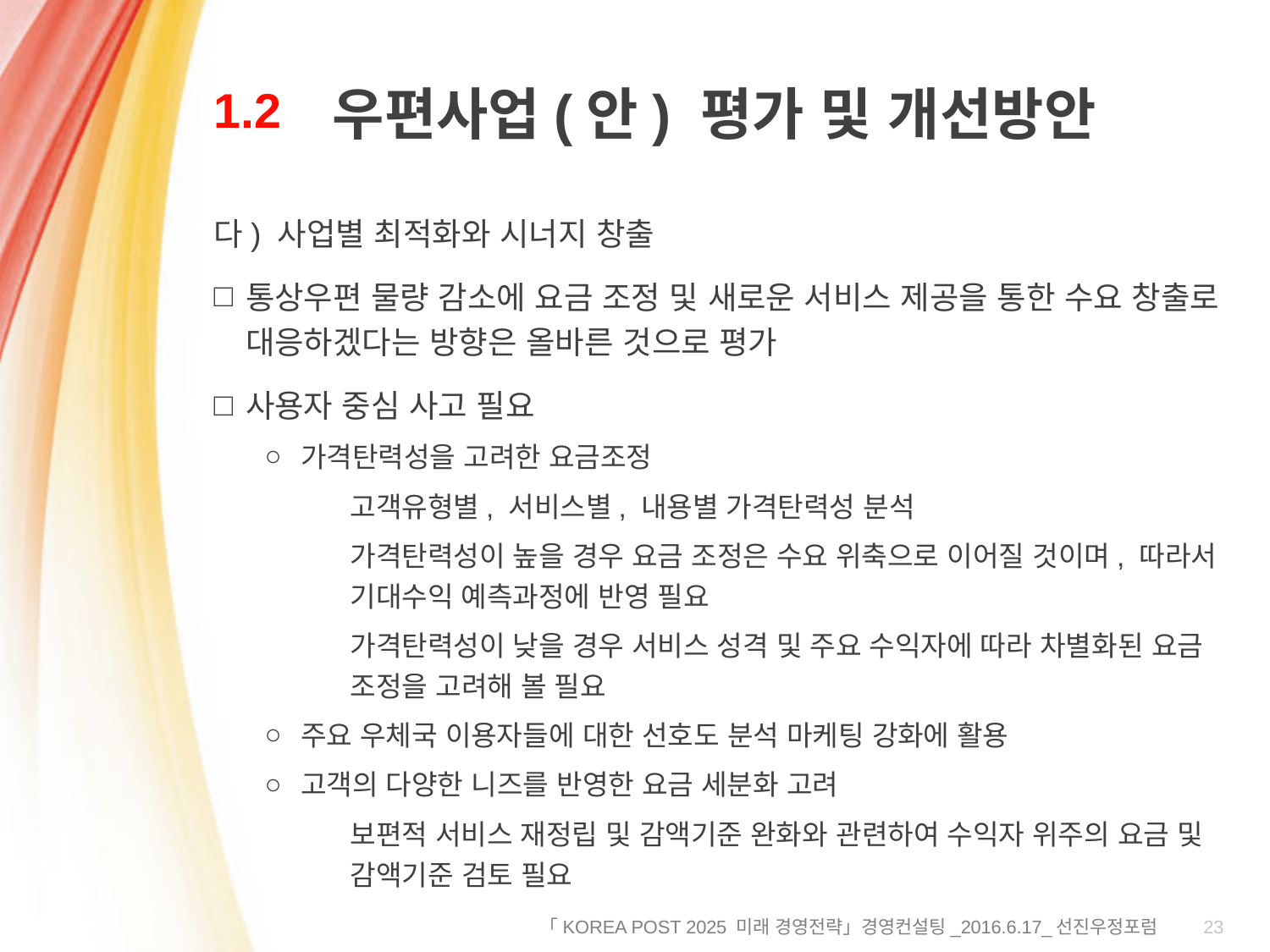

# 1.2
우편사업(안) 평가 및 개선방안
다) 사업별 최적화와 시너지 창출
통상우편 물량 감소에 요금 조정 및 새로운 서비스 제공을 통한 수요 창출로 대응하겠다는 방향은 올바른 것으로 평가
사용자 중심 사고 필요
가격탄력성을 고려한 요금조정
고객유형별, 서비스별, 내용별 가격탄력성 분석
가격탄력성이 높을 경우 요금 조정은 수요 위축으로 이어질 것이며, 따라서 기대수익 예측과정에 반영 필요
가격탄력성이 낮을 경우 서비스 성격 및 주요 수익자에 따라 차별화된 요금 조정을 고려해 볼 필요
주요 우체국 이용자들에 대한 선호도 분석 마케팅 강화에 활용
고객의 다양한 니즈를 반영한 요금 세분화 고려
보편적 서비스 재정립 및 감액기준 완화와 관련하여 수익자 위주의 요금 및 감액기준 검토 필요
23